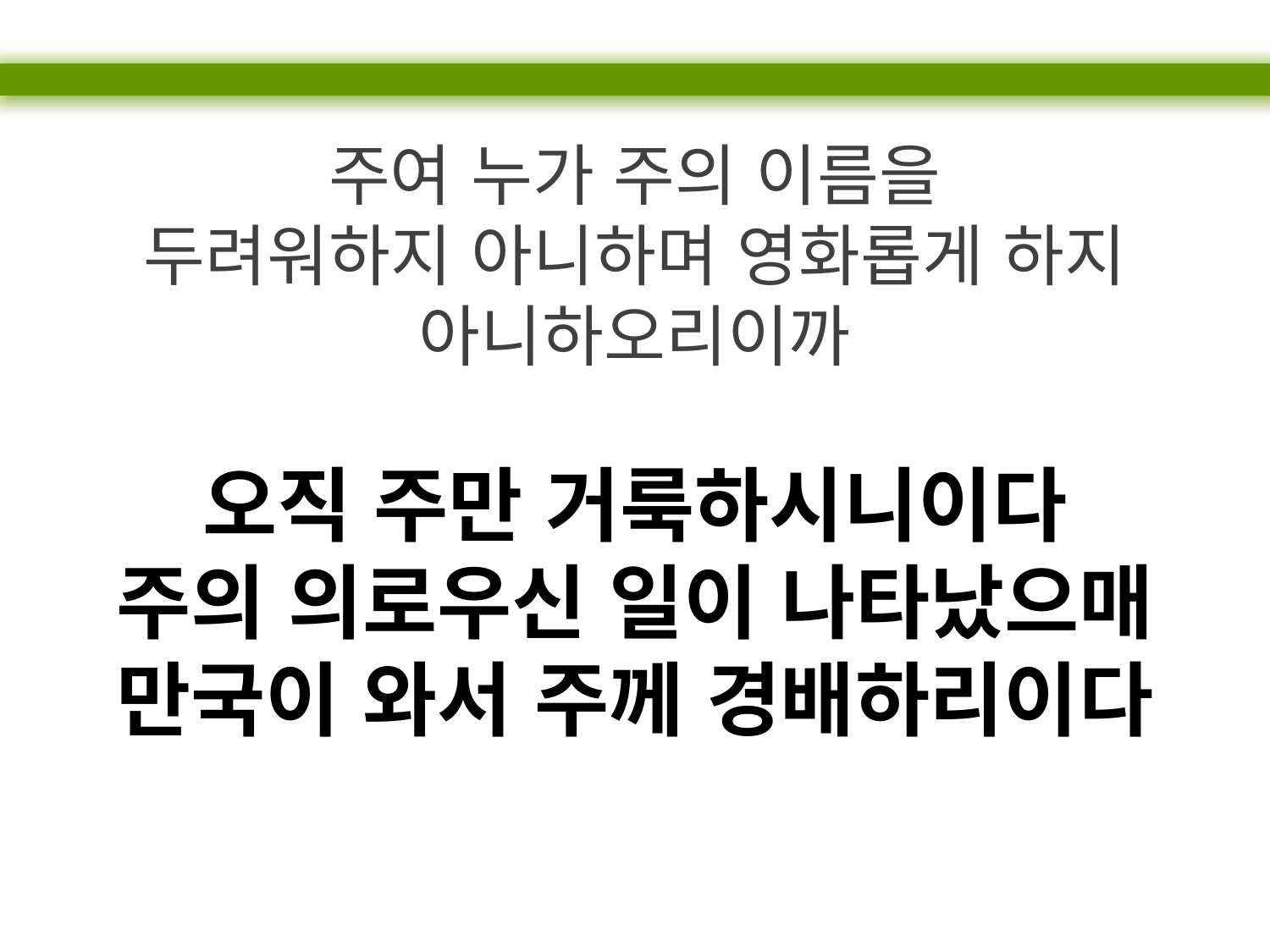

주여 누가 주의 이름을
두려워하지 아니하며 영화롭게 하지 아니하오리이까
오직 주만 거룩하시니이다
주의 의로우신 일이 나타났으매
만국이 와서 주께 경배하리이다